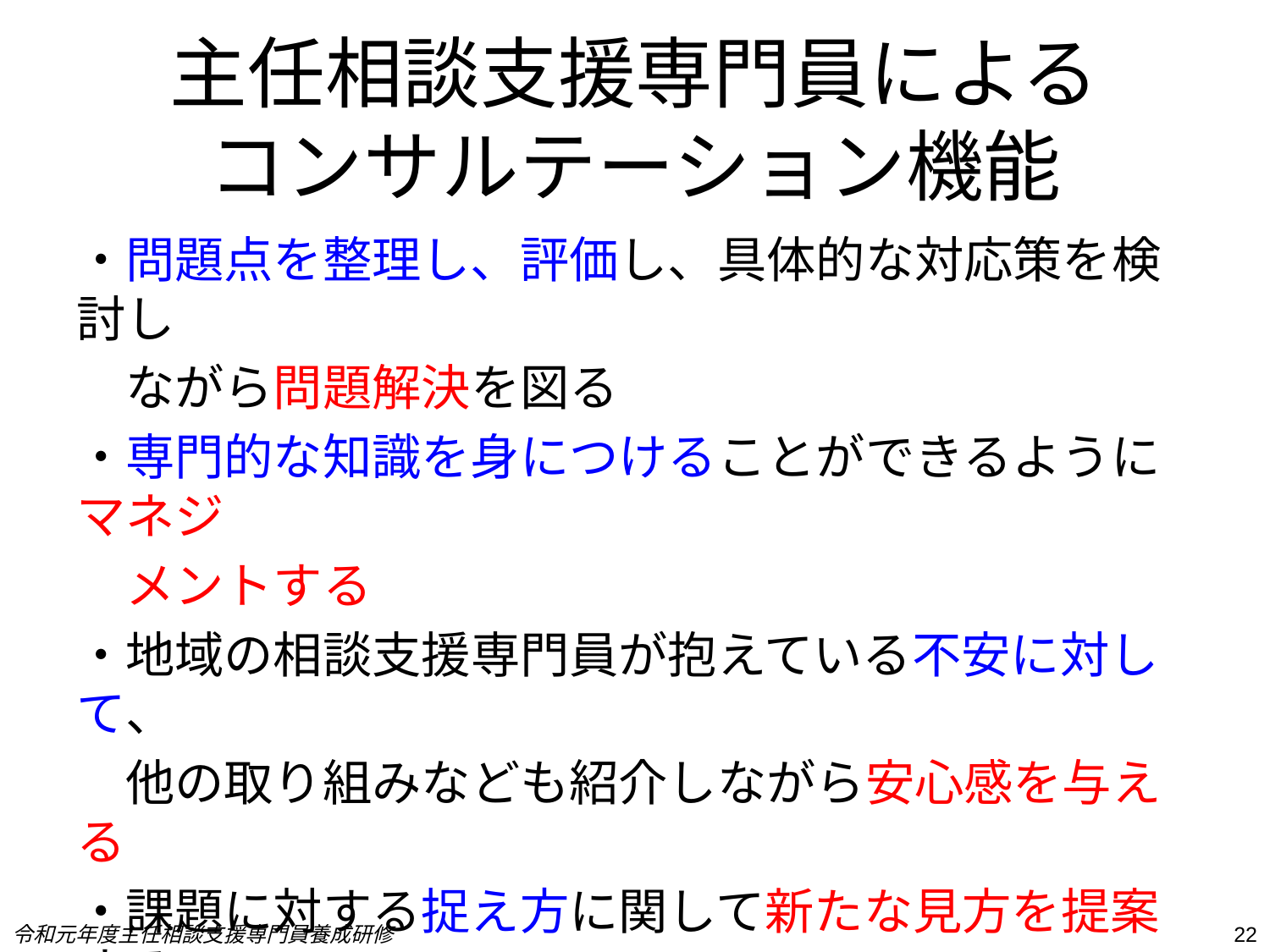

# 主任相談支援専門員による コンサルテーション機能
・問題点を整理し、評価し、具体的な対応策を検討し
　ながら問題解決を図る
・専門的な知識を身につけることができるようにマネジ
　メントする
・地域の相談支援専門員が抱えている不安に対して、
　他の取り組みなども紹介しながら安心感を与える
・課題に対する捉え方に関して新たな見方を提案する
・組織・管理上の問題について改善策を検討する
・外部の有効な資源へ繋いだりする場合がある
令和元年度主任相談支援専門員養成研修

22